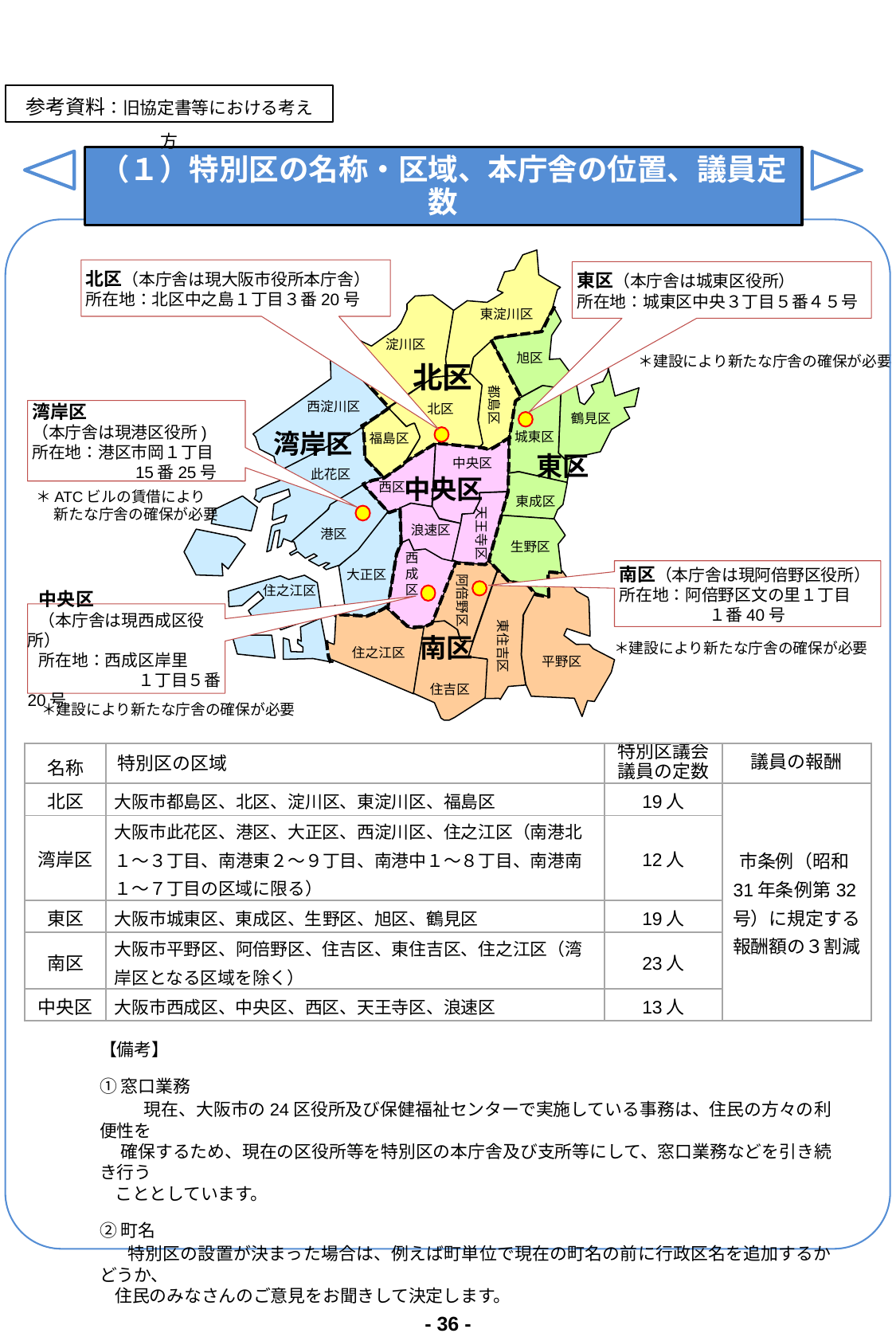

参考資料：旧協定書等における考え方

（１）特別区の名称・区域、本庁舎の位置、議員定数

東淀川区

淀川区
旭区
都島区
西淀川区
北区
鶴見区

城東区
福島区

中央区
天王寺区
此花区
西区
東成区

浪速区
港区
生野区
西成区
阿倍野区
大正区

住之江区

東住吉区
住之江区
平野区
住吉区

北区（本庁舎は現大阪市役所本庁舎）
所在地：北区中之島１丁目３番20号
湾岸区
（本庁舎は現港区役所)
所在地：港区市岡１丁目
　　　　　　15番25号
南区（本庁舎は現阿倍野区役所）
所在地：阿倍野区文の里１丁目
　　　　　  １番40号
中央区
（本庁舎は現西成区役所）
所在地：西成区岸里
　　　　　　１丁目５番20号
東区（本庁舎は城東区役所）
所在地：城東区中央３丁目５番４５号
＊建設により新たな庁舎の確保が必要
北区
湾岸区
東区
中央区
＊ATCビルの賃借により
　 新たな庁舎の確保が必要
南区
＊建設により新たな庁舎の確保が必要
＊建設により新たな庁舎の確保が必要
| 名称 | 特別区の区域 | 特別区議会 議員の定数 | 議員の報酬 |
| --- | --- | --- | --- |
| 北区 | 大阪市都島区、北区、淀川区、東淀川区、福島区 | 19人 | 市条例（昭和31年条例第32号）に規定する 報酬額の３割減 |
| 湾岸区 | 大阪市此花区、港区、大正区、西淀川区、住之江区（南港北１～３丁目、南港東２～９丁目、南港中１～８丁目、南港南１～７丁目の区域に限る） | 12人 |  |
| 東区 | 大阪市城東区、東成区、生野区、旭区、鶴見区 | 19人 |  |
| 南区 | 大阪市平野区、阿倍野区、住吉区、東住吉区、住之江区（湾岸区となる区域を除く） | 23人 |  |
| 中央区 | 大阪市西成区、中央区、西区、天王寺区、浪速区 | 13人 |  |
【備考】

①窓口業務
　　 現在、大阪市の24区役所及び保健福祉センターで実施している事務は、住民の方々の利便性を
　 確保するため、現在の区役所等を特別区の本庁舎及び支所等にして、窓口業務などを引き続き行う
   こととしています。

②町名
     特別区の設置が決まった場合は、例えば町単位で現在の町名の前に行政区名を追加するかどうか、
   住⺠のみなさんのご意⾒をお聞きして決定します。
- 36 -